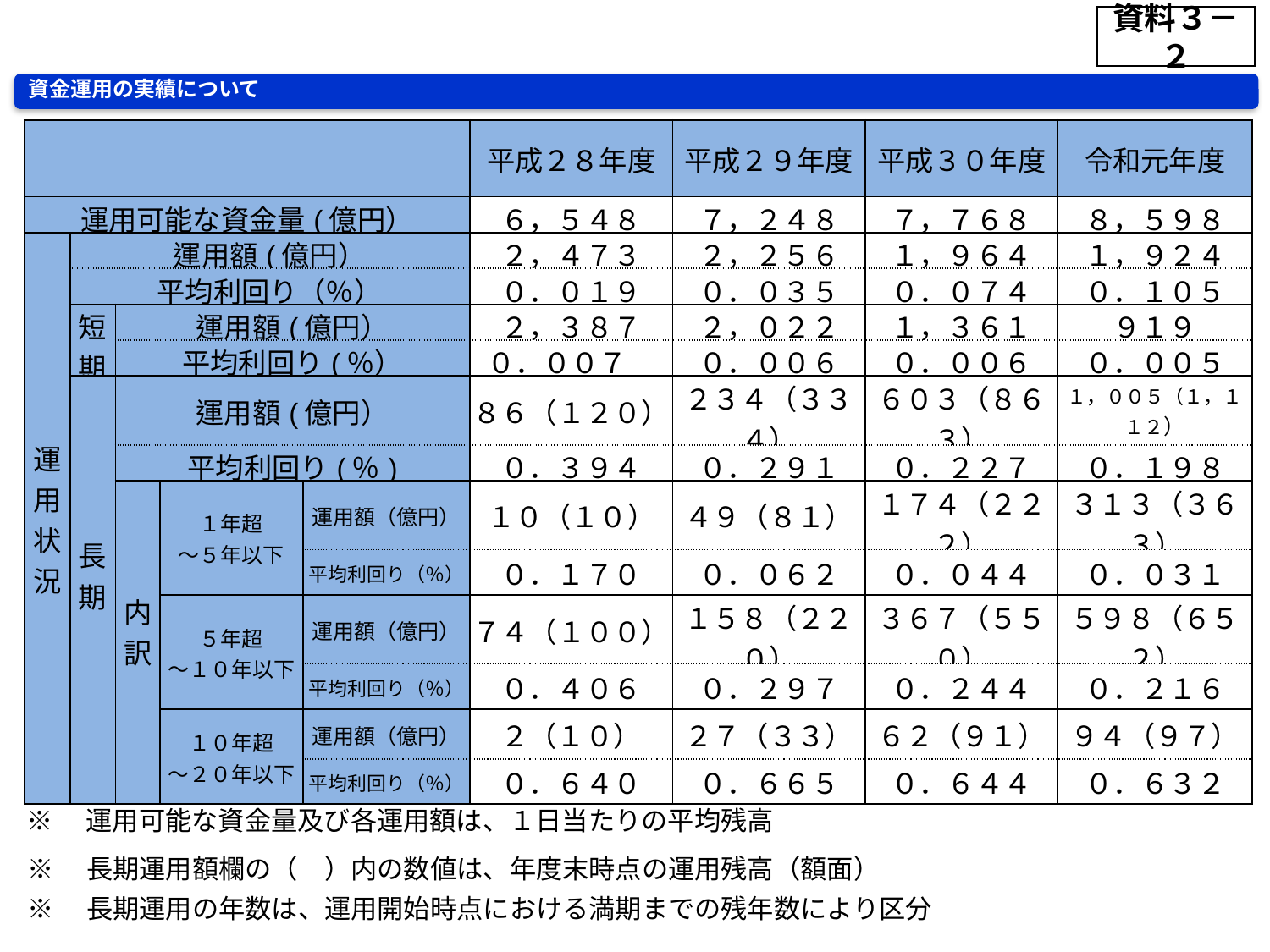

資料３－２
資金運用の実績について
|  |  |  |  |  | 平成２８年度 | 平成２９年度 | 平成３０年度 | 令和元年度 |
| --- | --- | --- | --- | --- | --- | --- | --- | --- |
| 運用可能な資金量(億円） |  |  |  |  | ６，５４８ | ７，２４８ | ７，７６８ | ８，５９８ |
| 運 用 状 況 | 運用額(億円） |  |  |  | ２，４７３ | ２，２５６ | １，９６４ | １，９２４ |
|  | 平均利回り（％） |  |  |  | ０．０１９ | ０．０３５ | ０．０７４ | ０．１０５ |
|  | 短 期 | 運用額(億円） |  |  | ２，３８７ | ２，０２２ | １，３６１ | ９１９ |
|  |  | 平均利回り(％） |  |  | ０．００７ | ０．００６ | ０．００６ | ０．００５ |
|  | 長期 | 運用額(億円） |  |  | ８６（１２０） | ２３４（３３４） | ６０３（８６３） | １，００５（１，１１２） |
|  |  | 平均利回り(％) |  |  | ０．３９４ | ０．２９１ | ０．２２７ | ０．１９８ |
|  |  | 内 訳 | １年超 ～５年以下 | 運用額（億円） | １０（１０） | ４９（８１） | １７４（２２２） | ３１３（３６３） |
|  |  |  |  | 平均利回り（％） | ０．１７０ | ０．０６２ | ０．０４４ | ０．０３１ |
|  |  |  | ５年超 ～１０年以下 | 運用額（億円） | ７４（１００） | １５８（２２０） | ３６７（５５０） | ５９８（６５２） |
|  |  |  |  | 平均利回り（％） | ０．４０６ | ０．２９７ | ０．２４４ | ０．２１６ |
|  |  |  | １０年超 ～２０年以下 | 運用額（億円） | ２（１０） | ２７（３３） | ６２（９１） | ９４（９７） |
|  |  |  |  | 平均利回り（％） | ０．６４０ | ０．６６５ | ０．６４４ | ０．６３２ |
※　運用可能な資金量及び各運用額は、１日当たりの平均残高
※　長期運用額欄の（　）内の数値は、年度末時点の運用残高（額面）
※　長期運用の年数は、運用開始時点における満期までの残年数により区分